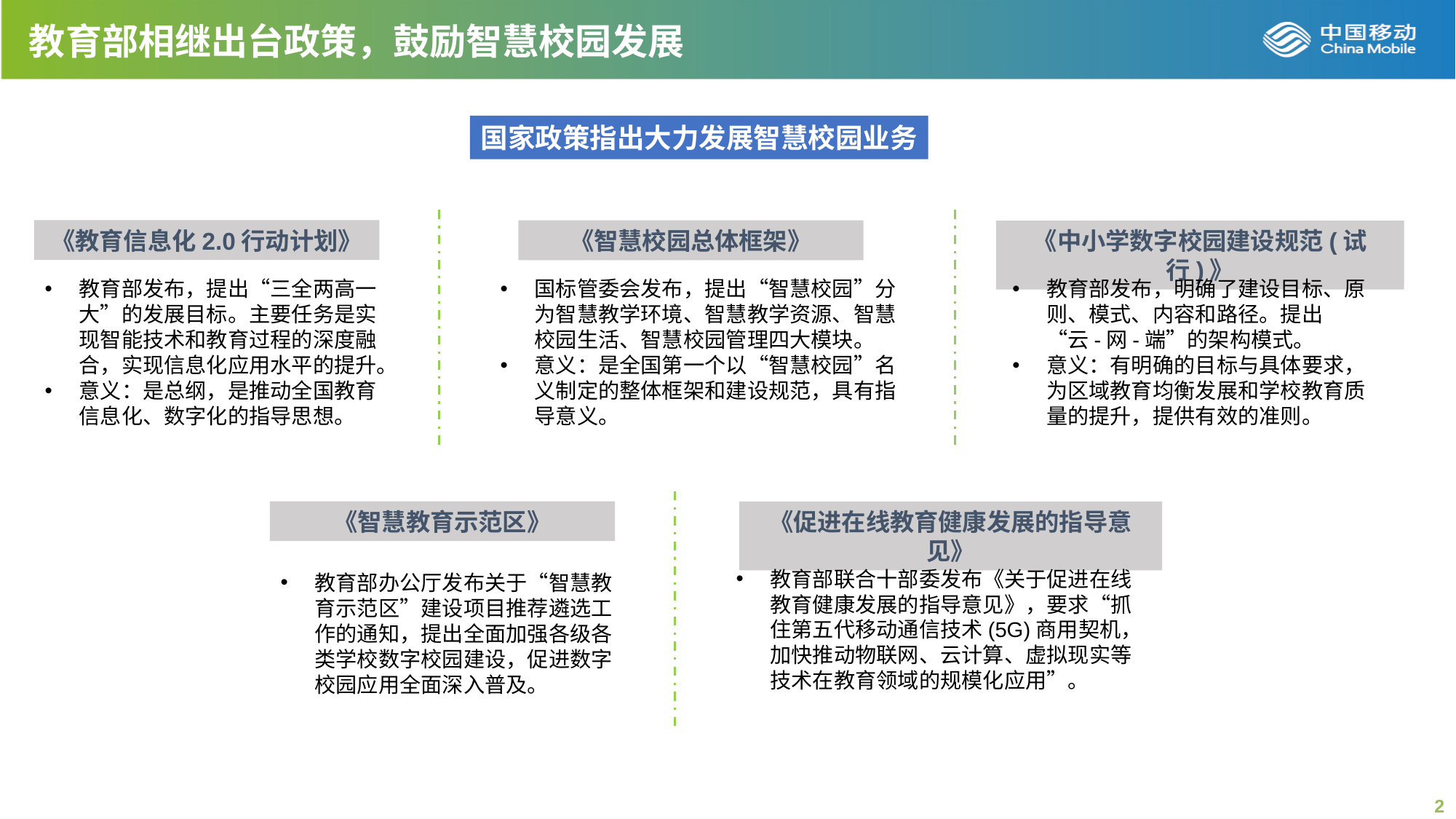

教育部相继出台政策，鼓励智慧校园发展
国家政策指出大力发展智慧校园业务
《教育信息化2.0行动计划》
《智慧校园总体框架》
《中小学数字校园建设规范(试行)》
教育部发布，提出“三全两高一大”的发展目标。主要任务是实现智能技术和教育过程的深度融合，实现信息化应用水平的提升。
意义：是总纲，是推动全国教育信息化、数字化的指导思想。
国标管委会发布，提出“智慧校园”分为智慧教学环境、智慧教学资源、智慧校园生活、智慧校园管理四大模块。
意义：是全国第一个以“智慧校园”名义制定的整体框架和建设规范，具有指导意义。
教育部发布，明确了建设目标、原则、模式、内容和路径。提出“云-网-端”的架构模式。
意义：有明确的目标与具体要求，为区域教育均衡发展和学校教育质量的提升，提供有效的准则。
《智慧教育示范区》
《促进在线教育健康发展的指导意见》
教育部联合十部委发布《关于促进在线教育健康发展的指导意见》，要求“抓住第五代移动通信技术(5G)商用契机，加快推动物联网、云计算、虚拟现实等技术在教育领域的规模化应用”。
教育部办公厅发布关于“智慧教育示范区”建设项目推荐遴选工作的通知，提出全面加强各级各类学校数字校园建设，促进数字校园应用全面深入普及。